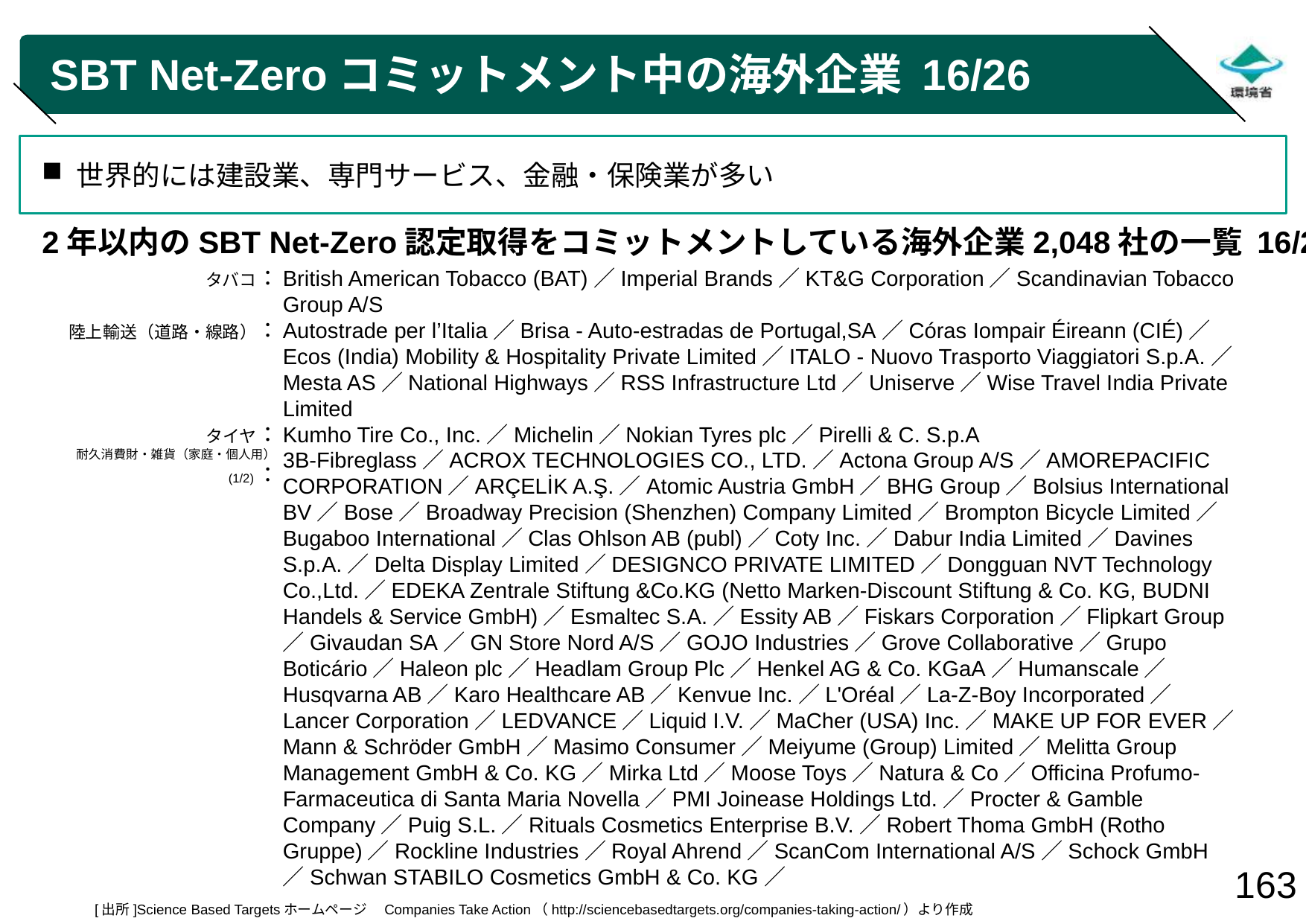

# SBT Net-Zeroコミットメント中の海外企業 16/26
世界的には建設業、専門サービス、金融・保険業が多い
2年以内のSBT Net-Zero認定取得をコミットメントしている海外企業2,048社の一覧 16/26
タバコ：

陸上輸送（道路・線路）：

タイヤ：
耐久消費財・雑貨（家庭・個人用）(1/2)：

British American Tobacco (BAT)／Imperial Brands／KT&G Corporation／Scandinavian Tobacco Group A/S
Autostrade per l’Italia／Brisa - Auto-estradas de Portugal,SA／Córas Iompair Éireann (CIÉ)／Ecos (India) Mobility & Hospitality Private Limited／ITALO - Nuovo Trasporto Viaggiatori S.p.A.／Mesta AS／National Highways／RSS Infrastructure Ltd／Uniserve／Wise Travel India Private Limited
Kumho Tire Co., Inc.／Michelin／Nokian Tyres plc／Pirelli & C. S.p.A
3B-Fibreglass／ACROX TECHNOLOGIES CO., LTD.／Actona Group A/S／AMOREPACIFIC CORPORATION／ARÇELİK A.Ş.／Atomic Austria GmbH／BHG Group／Bolsius International BV／Bose／Broadway Precision (Shenzhen) Company Limited／Brompton Bicycle Limited／Bugaboo International／Clas Ohlson AB (publ)／Coty Inc.／Dabur India Limited／Davines S.p.A.／Delta Display Limited／DESIGNCO PRIVATE LIMITED／Dongguan NVT Technology Co.,Ltd.／EDEKA Zentrale Stiftung &Co.KG (Netto Marken-Discount Stiftung & Co. KG, BUDNI Handels & Service GmbH)／Esmaltec S.A.／Essity AB／Fiskars Corporation／Flipkart Group／Givaudan SA／GN Store Nord A/S／GOJO Industries／Grove Collaborative／Grupo Boticário／Haleon plc／Headlam Group Plc／Henkel AG & Co. KGaA／Humanscale／Husqvarna AB／Karo Healthcare AB／Kenvue Inc.／L'Oréal／La-Z-Boy Incorporated／Lancer Corporation／LEDVANCE／Liquid I.V.／MaCher (USA) Inc.／MAKE UP FOR EVER／Mann & Schröder GmbH／Masimo Consumer／Meiyume (Group) Limited／Melitta Group Management GmbH & Co. KG／Mirka Ltd／Moose Toys／Natura & Co／Officina Profumo-Farmaceutica di Santa Maria Novella／PMI Joinease Holdings Ltd.／Procter & Gamble Company／Puig S.L.／Rituals Cosmetics Enterprise B.V.／Robert Thoma GmbH (Rotho Gruppe)／Rockline Industries／Royal Ahrend／ScanCom International A/S／Schock GmbH／Schwan STABILO Cosmetics GmbH & Co. KG／
[出所]Science Based Targetsホームページ　Companies Take Action（http://sciencebasedtargets.org/companies-taking-action/）より作成